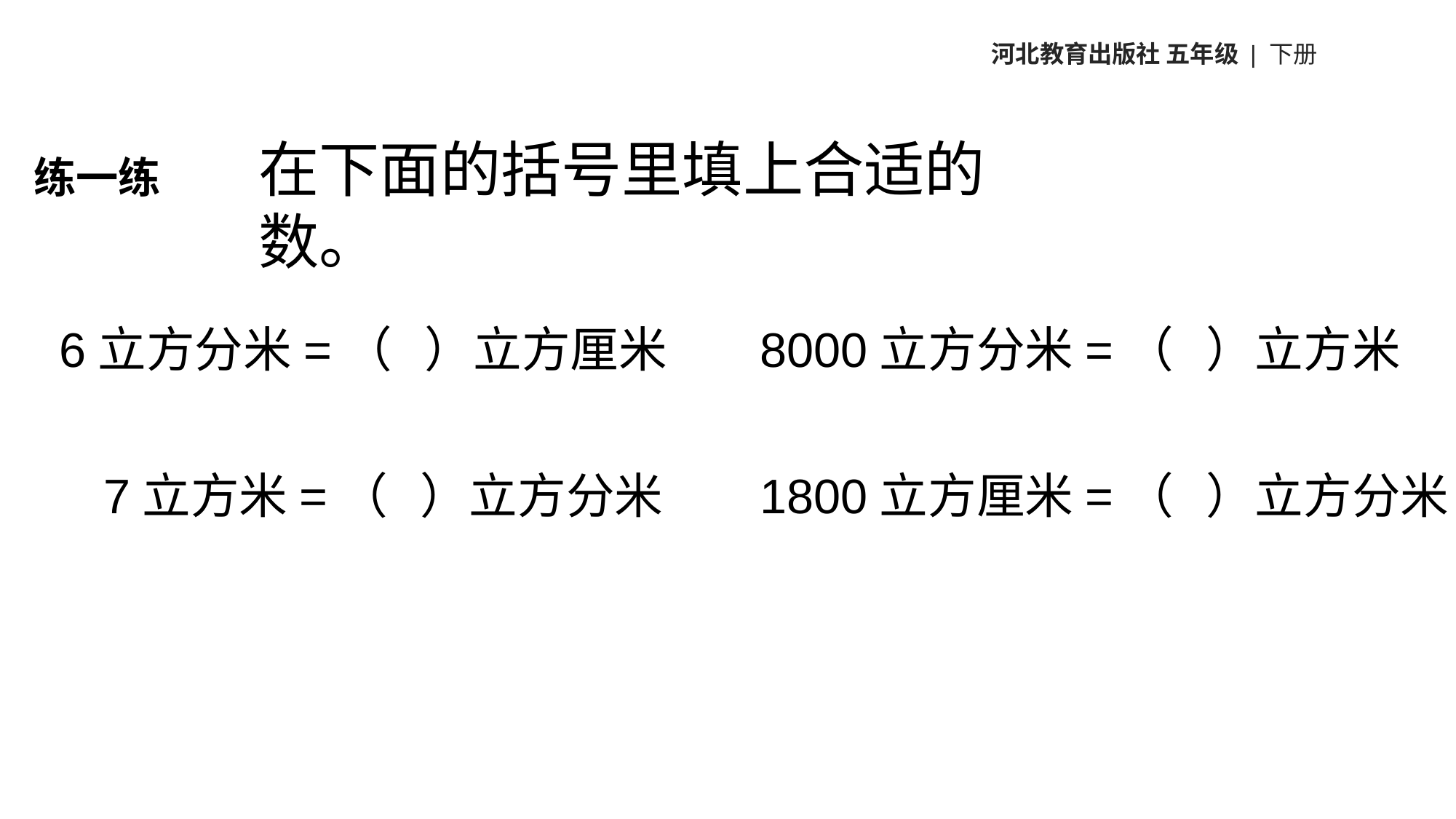

河北教育出版社 五年级 | 下册
在下面的括号里填上合适的数。
练一练
6立方分米=（   ）立方厘米
8000立方分米=（   ）立方米
7立方米=（   ）立方分米
1800立方厘米=（   ）立方分米